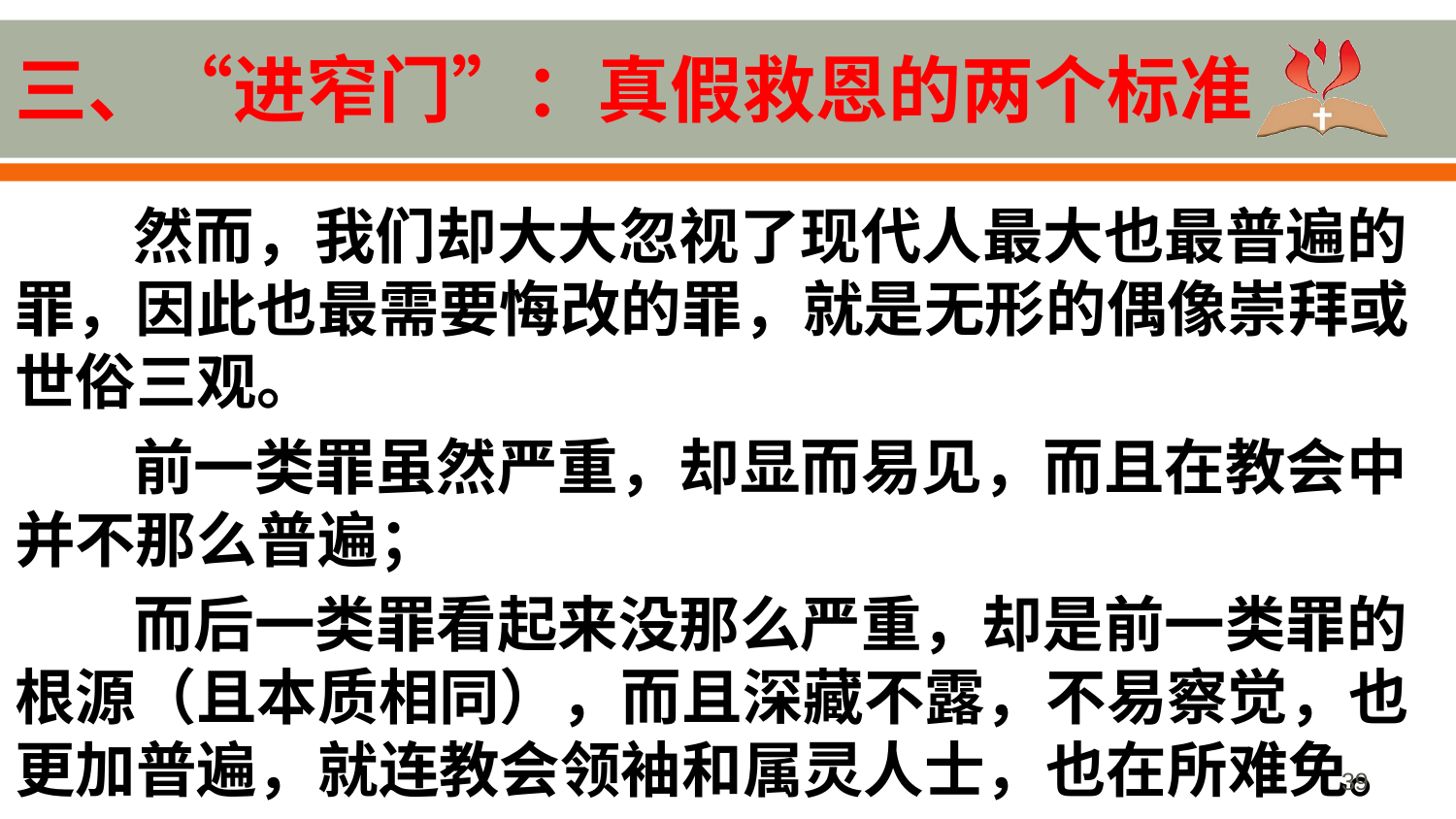

# 三、“进窄门”：真假救恩的两个标准
然而，我们却大大忽视了现代人最大也最普遍的罪，因此也最需要悔改的罪，就是无形的偶像崇拜或世俗三观。
前一类罪虽然严重，却显而易见，而且在教会中并不那么普遍；
而后一类罪看起来没那么严重，却是前一类罪的根源（且本质相同），而且深藏不露，不易察觉，也更加普遍，就连教会领袖和属灵人士，也在所难免。

39